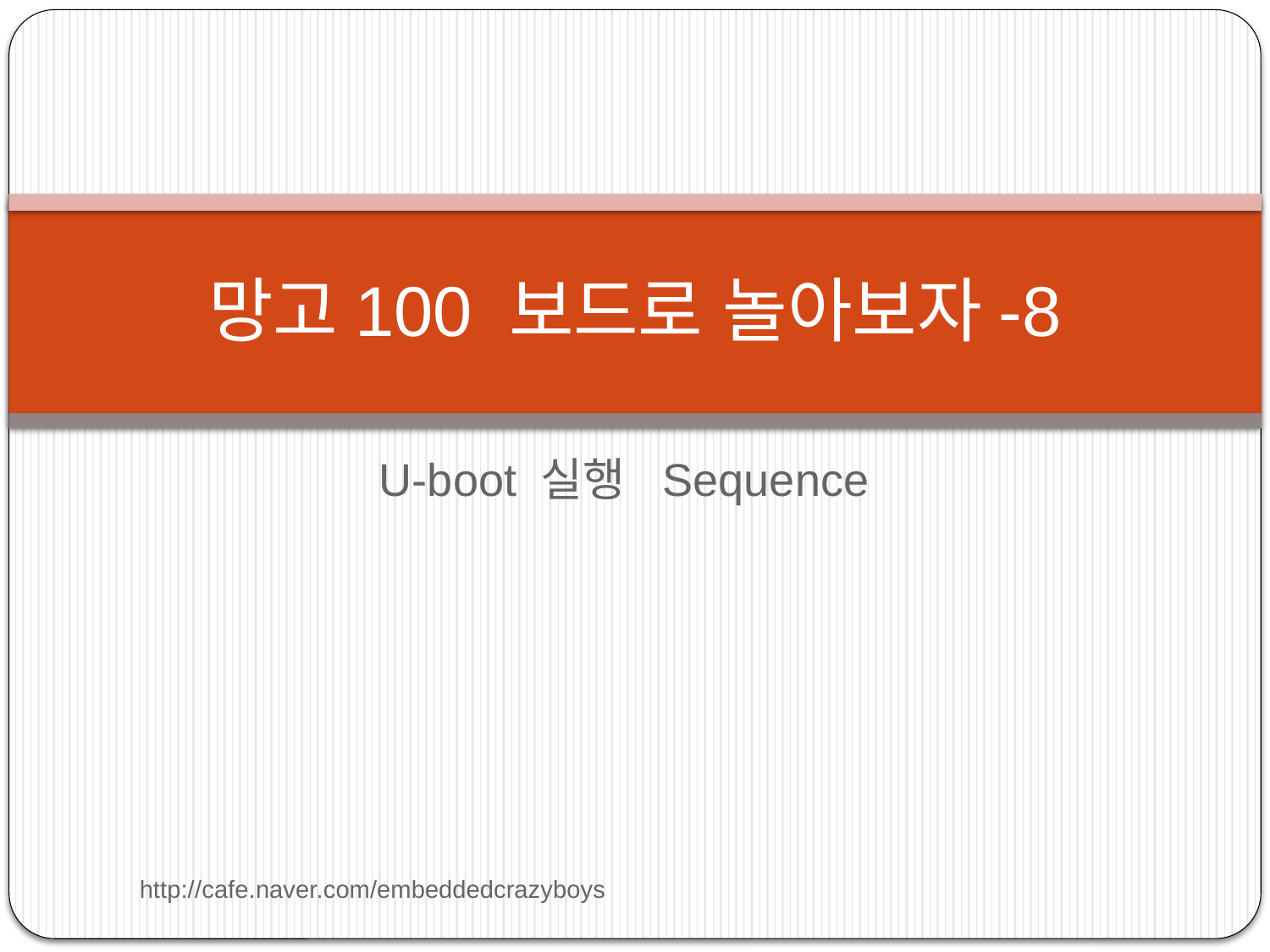

# 망고100 보드로 놀아보자-8
U-boot 실행  Sequence
http://cafe.naver.com/embeddedcrazyboys